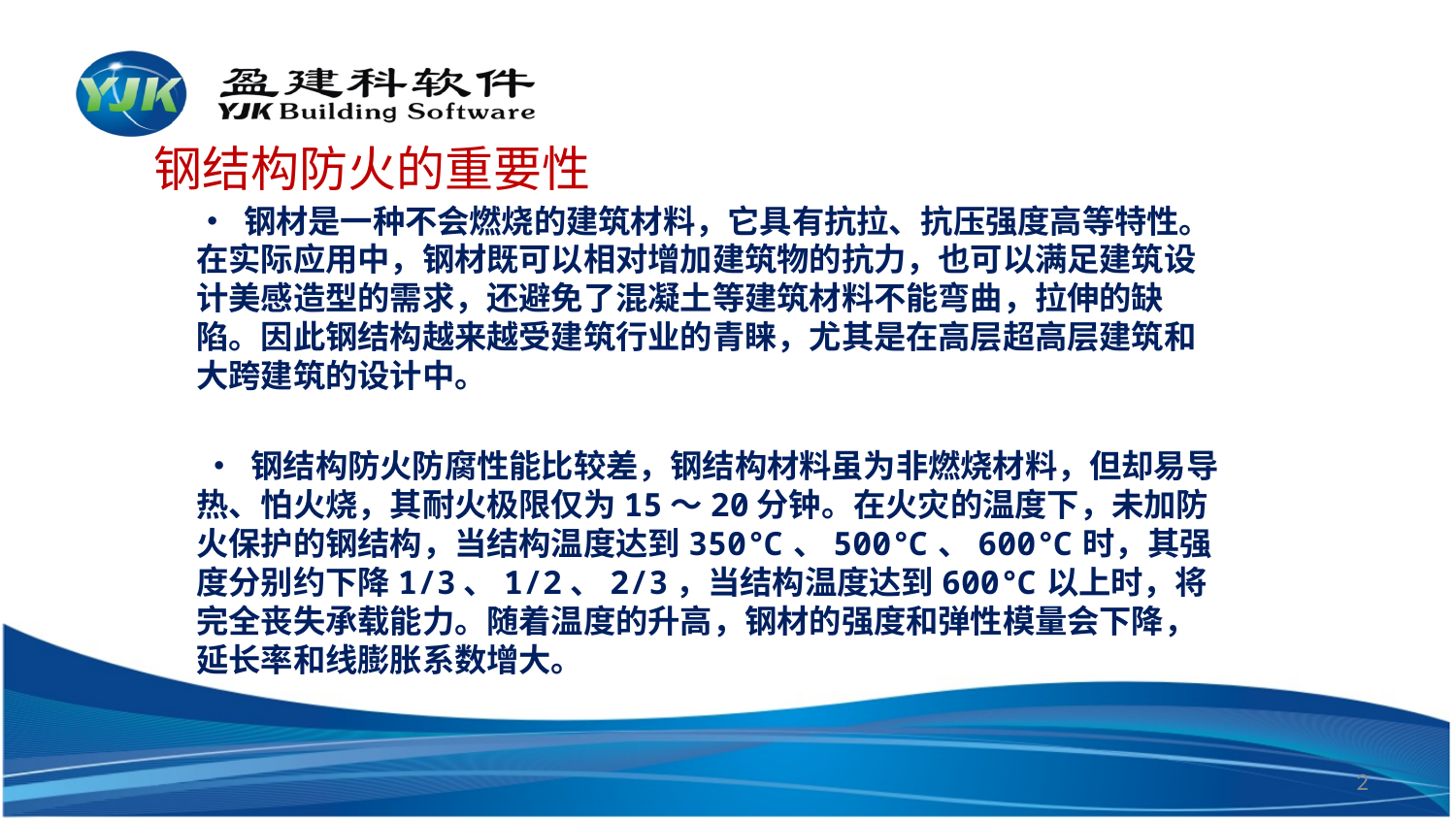

钢结构防火的重要性
• 钢材是一种不会燃烧的建筑材料，它具有抗拉、抗压强度高等特性。在实际应用中，钢材既可以相对增加建筑物的抗力，也可以满足建筑设计美感造型的需求，还避免了混凝土等建筑材料不能弯曲，拉伸的缺陷。因此钢结构越来越受建筑行业的青睐，尤其是在高层超高层建筑和大跨建筑的设计中。

 • 钢结构防火防腐性能比较差，钢结构材料虽为非燃烧材料，但却易导热、怕火烧，其耐火极限仅为15～20分钟。在火灾的温度下，未加防火保护的钢结构，当结构温度达到350℃、500℃、600℃时，其强度分别约下降1/3、1/2、2/3，当结构温度达到600℃以上时，将完全丧失承载能力。随着温度的升高，钢材的强度和弹性模量会下降，延长率和线膨胀系数增大。
2